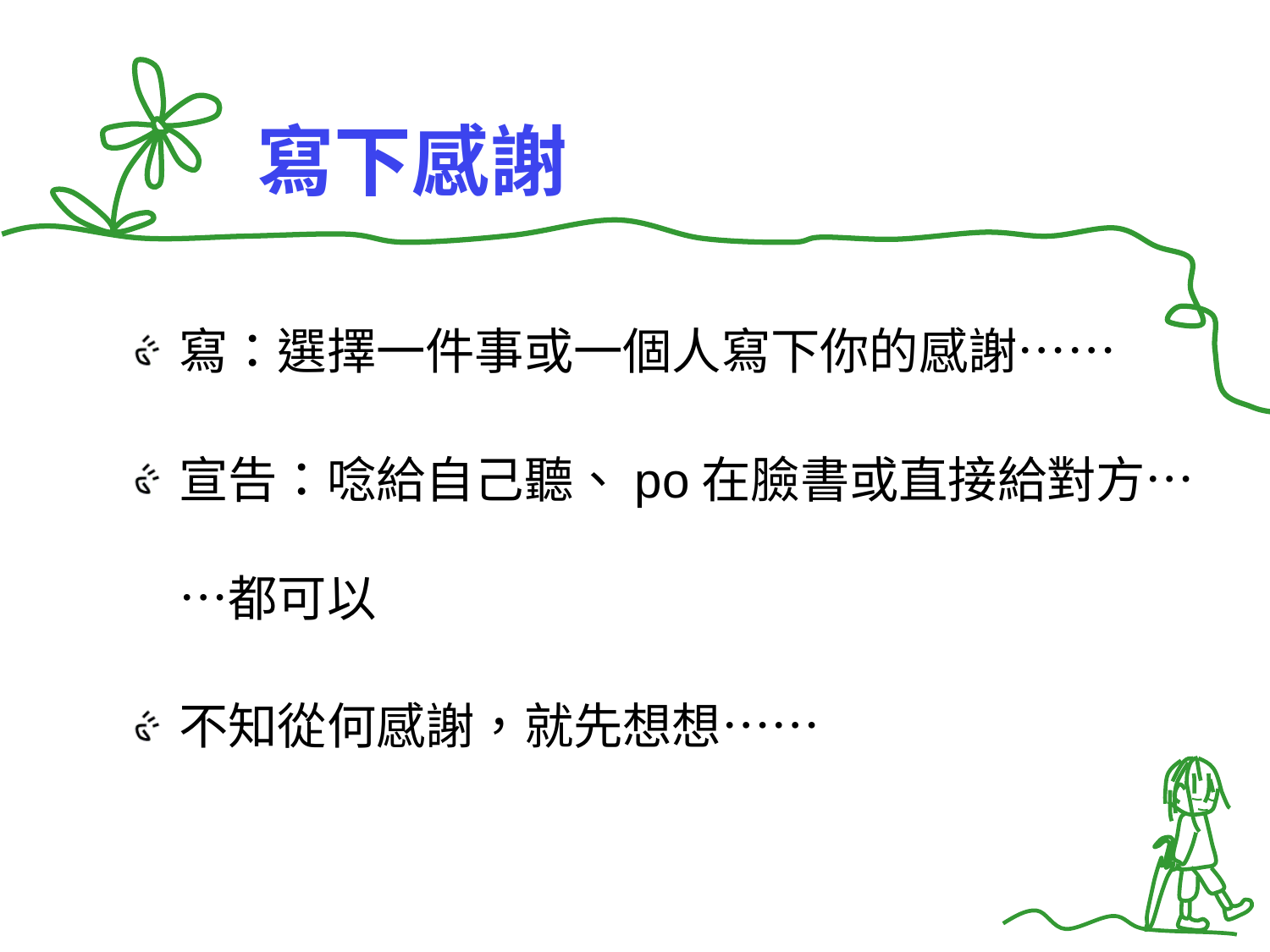

# 寫下感謝
寫：選擇一件事或一個人寫下你的感謝……
宣告：唸給自己聽、po在臉書或直接給對方……都可以
不知從何感謝，就先想想……